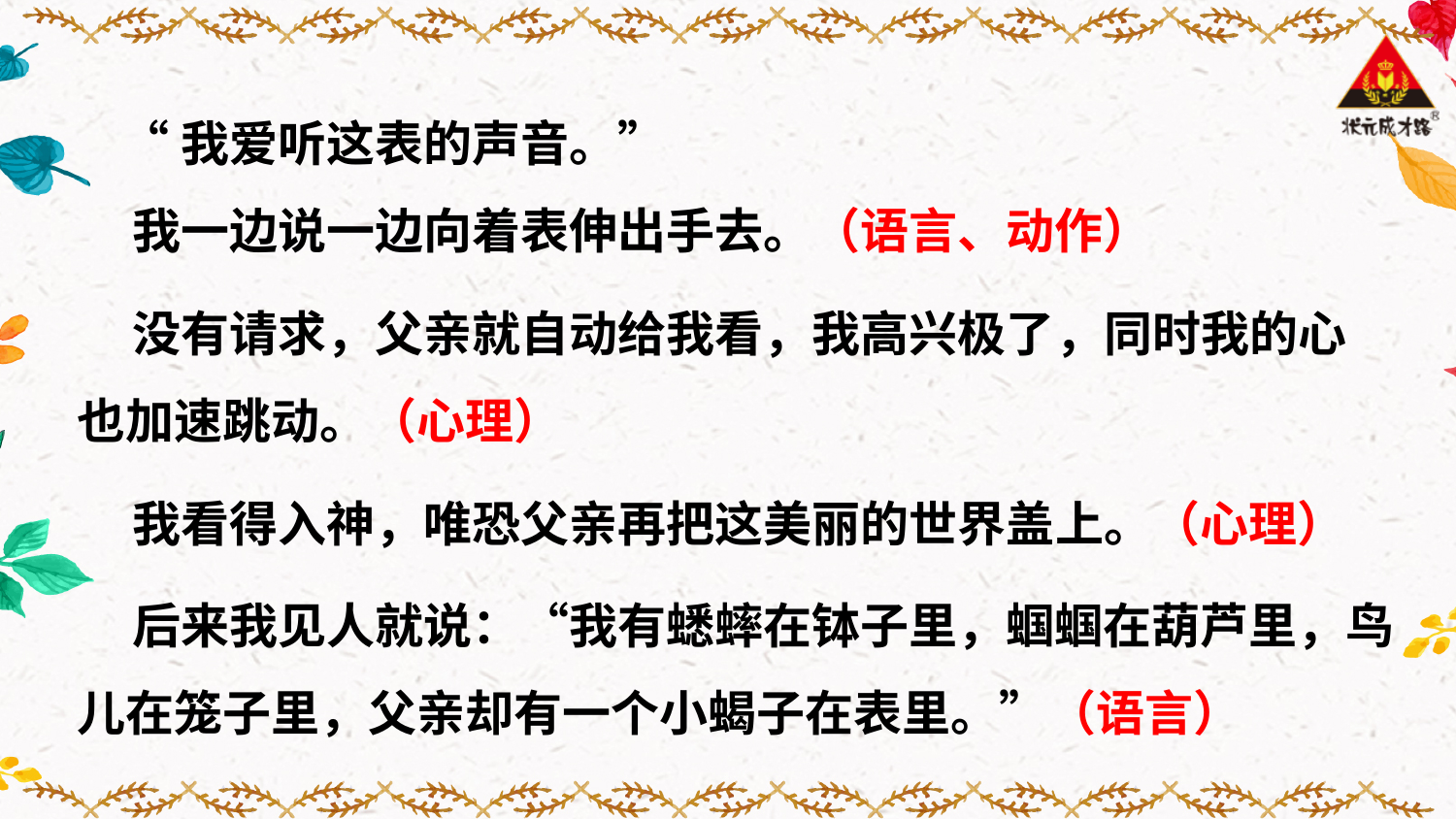

“我爱听这表的声音。”
    我一边说一边向着表伸出手去。（语言、动作）
    没有请求，父亲就自动给我看，我高兴极了，同时我的心也加速跳动。（心理）
    我看得入神，唯恐父亲再把这美丽的世界盖上。（心理）
    后来我见人就说：“我有蟋蟀在钵子里，蝈蝈在葫芦里，鸟儿在笼子里，父亲却有一个小蝎子在表里。”（语言）